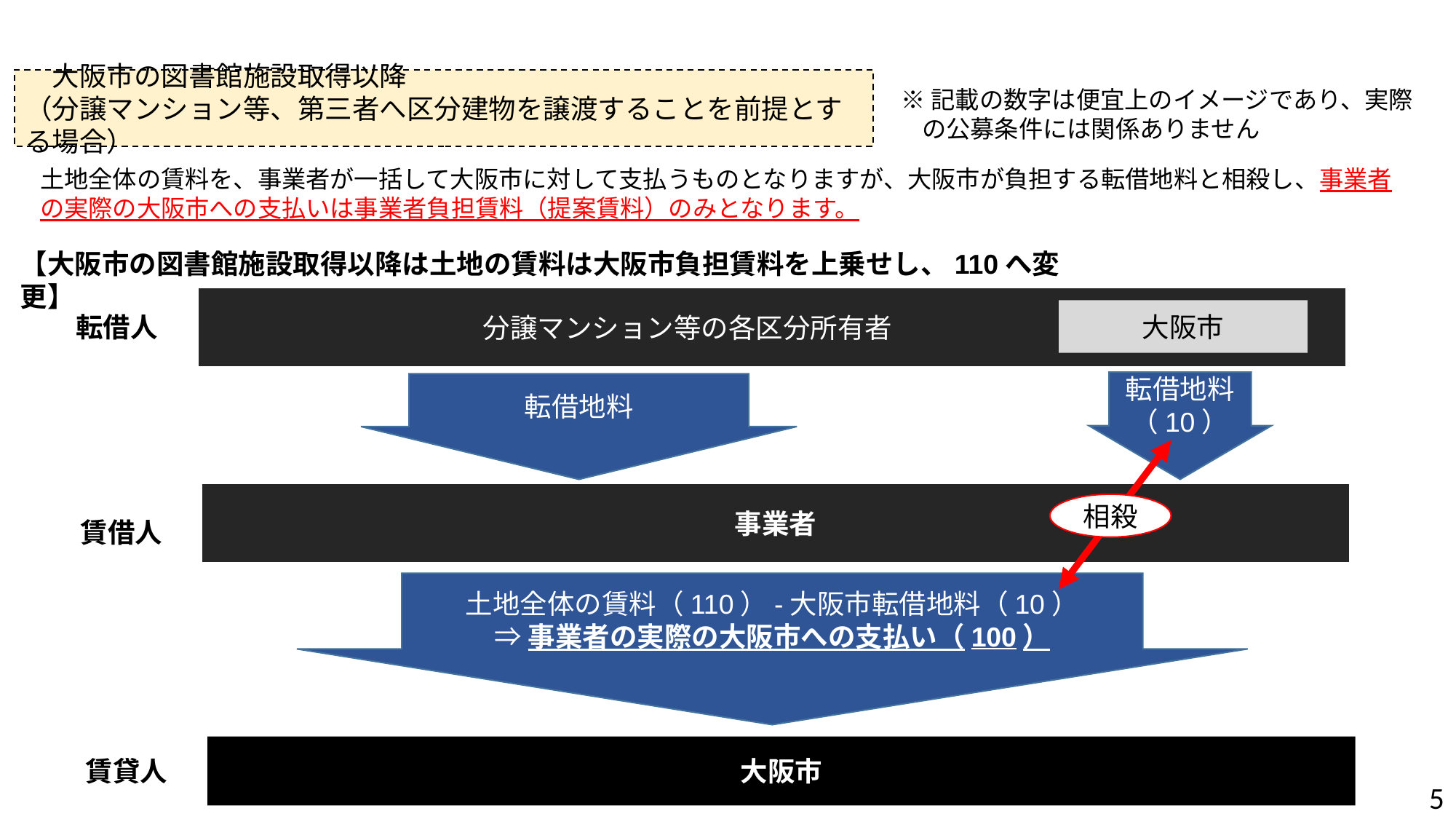

大阪市の図書館施設取得以降
（分譲マンション等、第三者へ区分建物を譲渡することを前提とする場合）
※記載の数字は便宜上のイメージであり、実際の公募条件には関係ありません
土地全体の賃料を、事業者が一括して大阪市に対して支払うものとなりますが、大阪市が負担する転借地料と相殺し、事業者の実際の大阪市への支払いは事業者負担賃料（提案賃料）のみとなります。
【大阪市の図書館施設取得以降は土地の賃料は大阪市負担賃料を上乗せし、110へ変更】
　　　　　　　　　　分譲マンション等の各区分所有者
転借人
大阪市
転借地料
（10）
転借地料
事業者
相殺
賃借人
土地全体の賃料（110）-大阪市転借地料（10）
⇒事業者の実際の大阪市への支払い（100）
賃貸人
大阪市
5